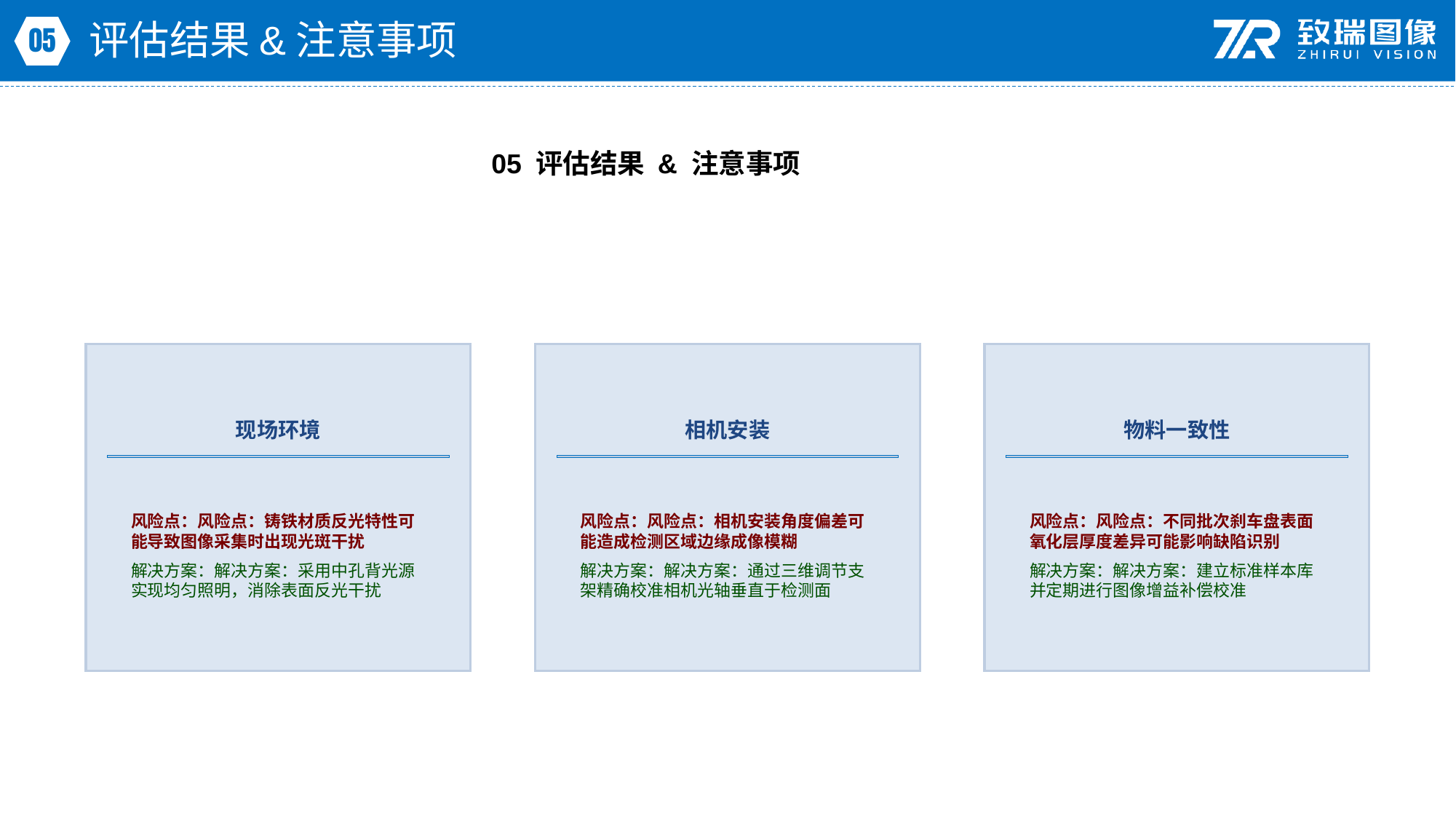

评估结果&注意事项
05

05 评估结果 & 注意事项

现场环境

相机安装

物料一致性

风险点：风险点：铸铁材质反光特性可能导致图像采集时出现光斑干扰
解决方案：解决方案：采用中孔背光源实现均匀照明，消除表面反光干扰

风险点：风险点：相机安装角度偏差可能造成检测区域边缘成像模糊
解决方案：解决方案：通过三维调节支架精确校准相机光轴垂直于检测面

风险点：风险点：不同批次刹车盘表面氧化层厚度差异可能影响缺陷识别
解决方案：解决方案：建立标准样本库并定期进行图像增益补偿校准